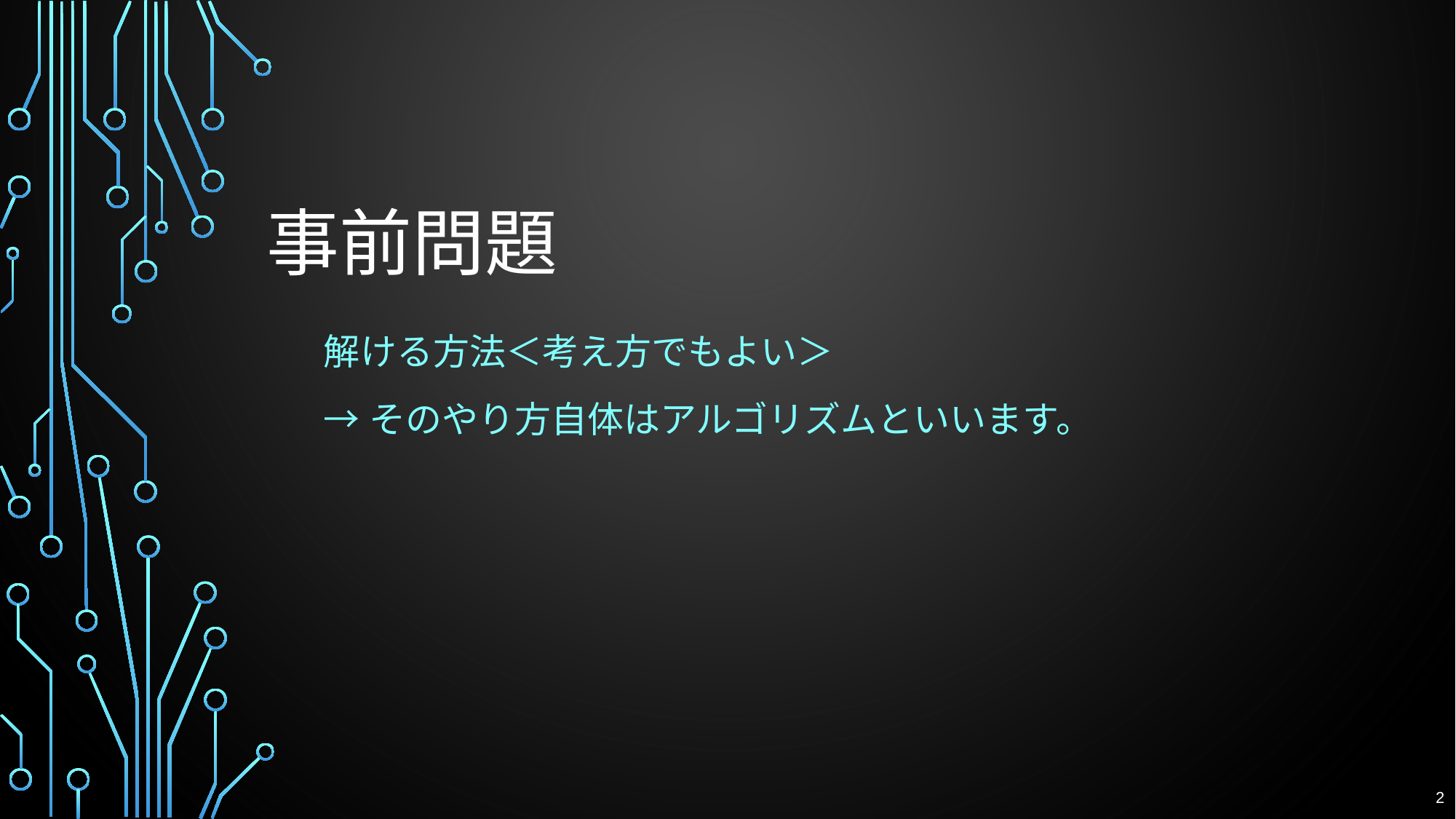

# 事前問題
解ける方法＜考え方でもよい＞
→そのやり方自体はアルゴリズムといいます。
2